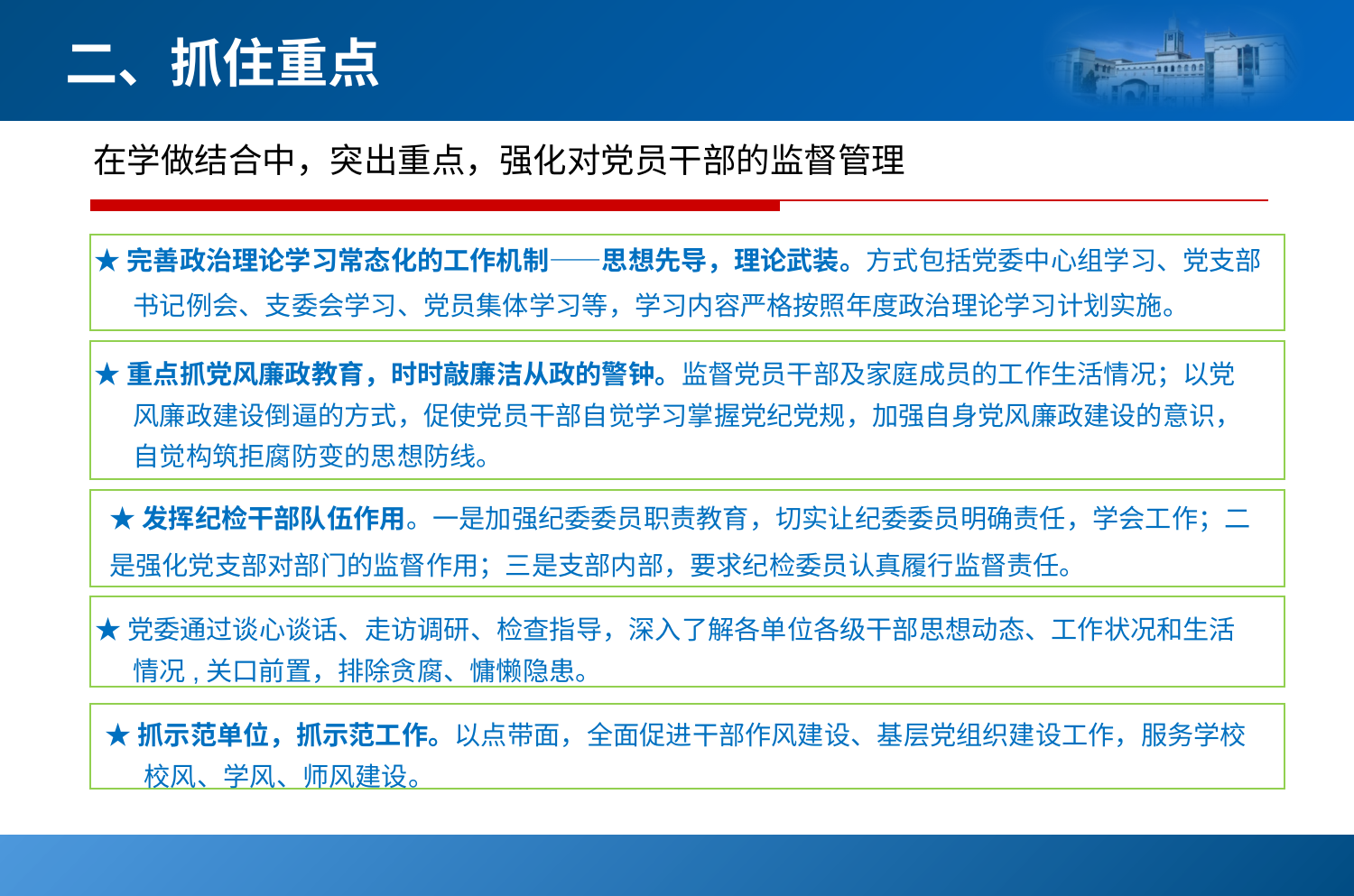

# 二、抓住重点

在学做结合中，突出重点，强化对党员干部的监督管理

  ★完善政治理论学习常态化的工作机制——思想先导，理论武装。方式包括党委中心组学习、党支部书记例会、支委会学习、党员集体学习等，学习内容严格按照年度政治理论学习计划实施。

  ★重点抓党风廉政教育，时时敲廉洁从政的警钟。监督党员干部及家庭成员的工作生活情况；以党风廉政建设倒逼的方式，促使党员干部自觉学习掌握党纪党规，加强自身党风廉政建设的意识，自觉构筑拒腐防变的思想防线。

★发挥纪检干部队伍作用。一是加强纪委委员职责教育，切实让纪委委员明确责任，学会工作；二    是强化党支部对部门的监督作用；三是支部内部，要求纪检委员认真履行监督责任。

  ★党委通过谈心谈话、走访调研、检查指导，深入了解各单位各级干部思想动态、工作状况和生活情况,关口前置，排除贪腐、慵懒隐患。

  ★抓示范单位，抓示范工作。以点带面，全面促进干部作风建设、基层党组织建设工作，服务学校校风、学风、师风建设。